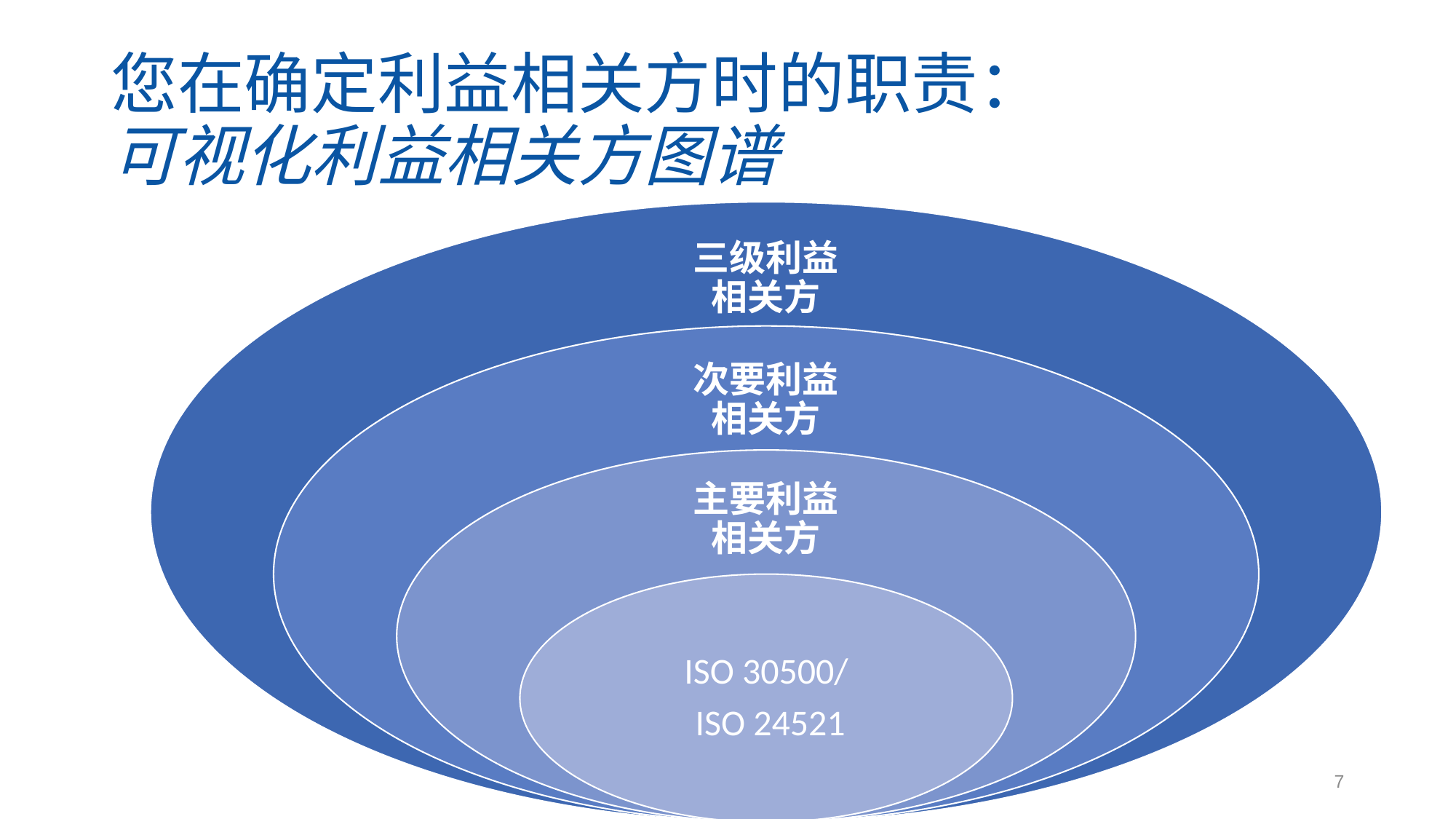

# 您在确定利益相关方时的职责： 可视化利益相关方图谱
三级利益
相关方
次要利益
相关方
主要利益
相关方
ISO 30500/
 ISO 24521

7